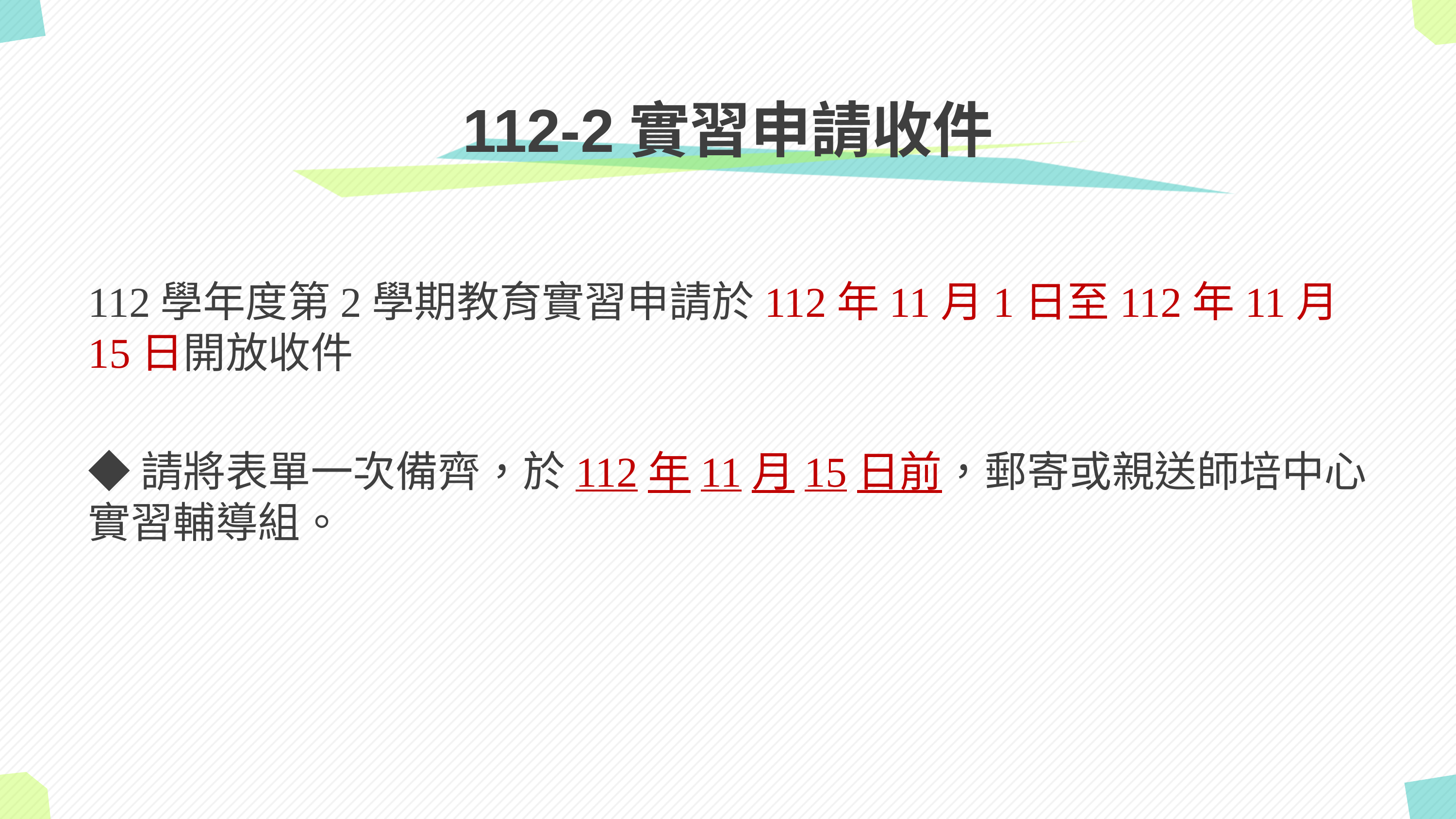

# 112-2實習申請收件

112學年度第2學期教育實習申請於112年11月1日至112年11月15日開放收件

◆請將表單一次備齊，於112年11月15日前，郵寄或親送師培中心實習輔導組。